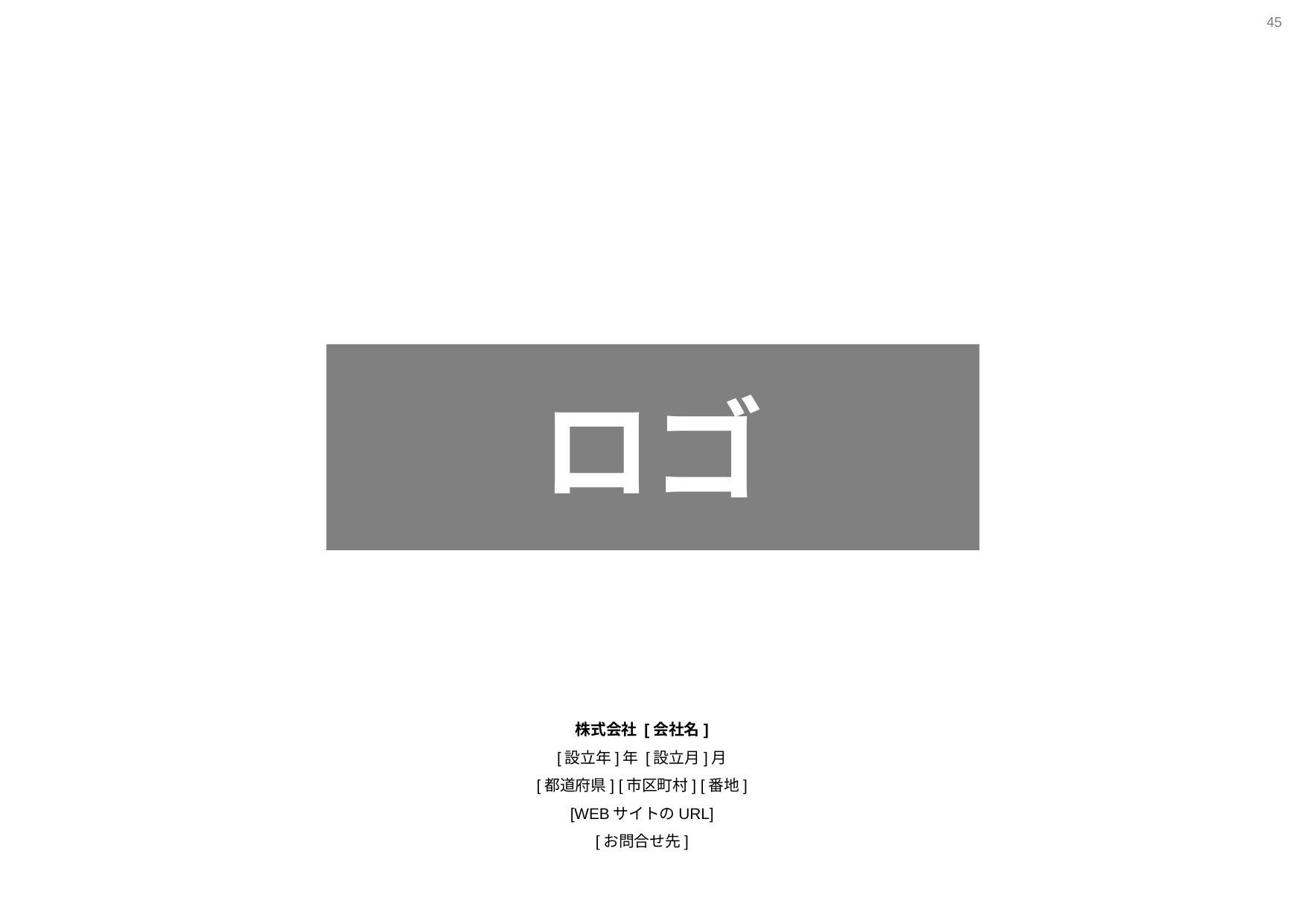

HP
45
ロゴ
株式会社 [会社名]
[設立年]年 [設立月]月
[都道府県] [市区町村] [番地]
[WEBサイトのURL]
[お問合せ先]